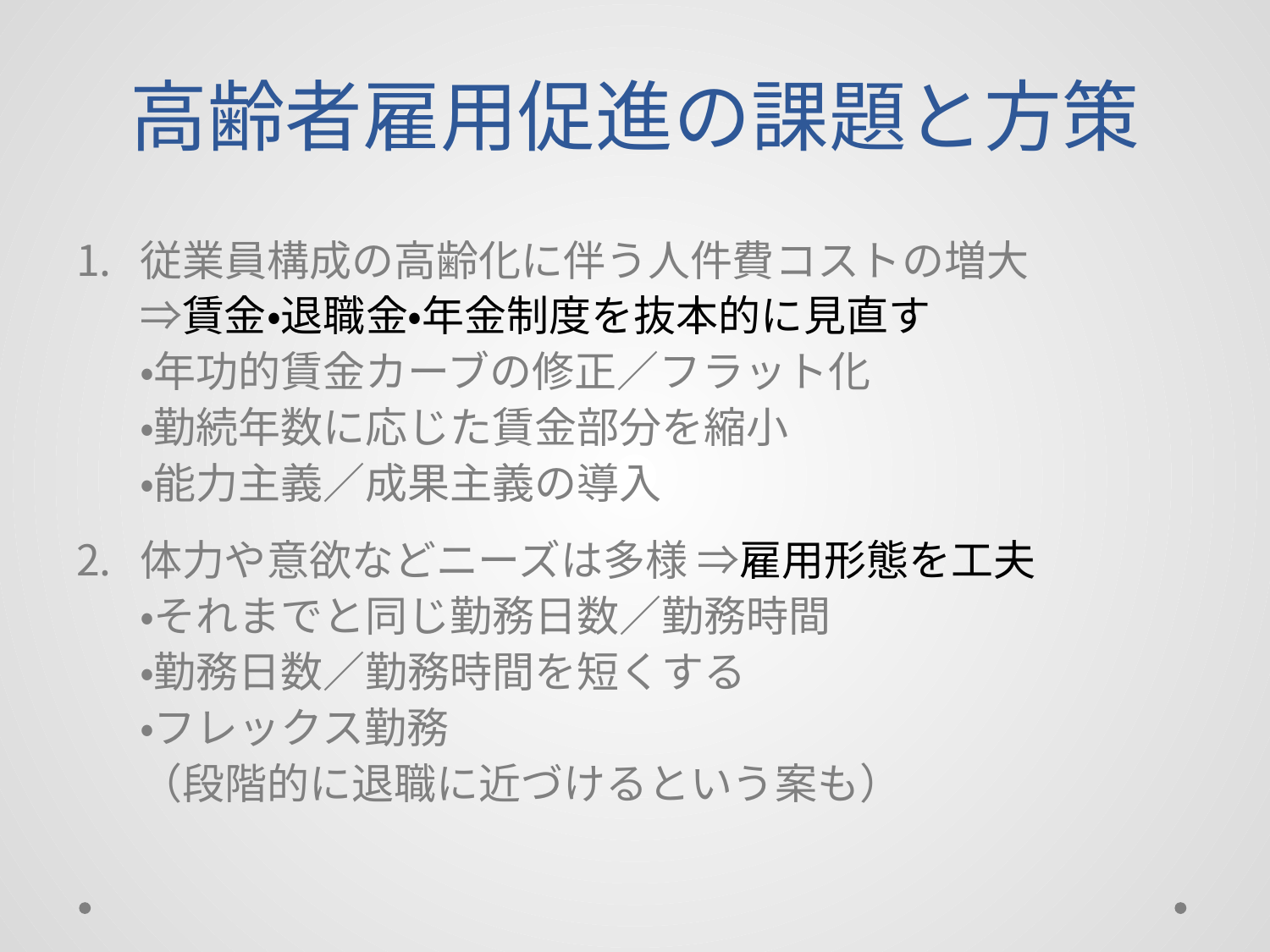

# 高齢者雇用促進の課題と方策
従業員構成の高齢化に伴う人件費コストの増大
⇒賃金・退職金・年金制度を抜本的に見直す
・年功的賃金カーブの修正／フラット化
・勤続年数に応じた賃金部分を縮小
・能力主義／成果主義の導入
体力や意欲などニーズは多様 ⇒雇用形態を工夫
・それまでと同じ勤務日数／勤務時間
・勤務日数／勤務時間を短くする
・フレックス勤務
（段階的に退職に近づけるという案も）